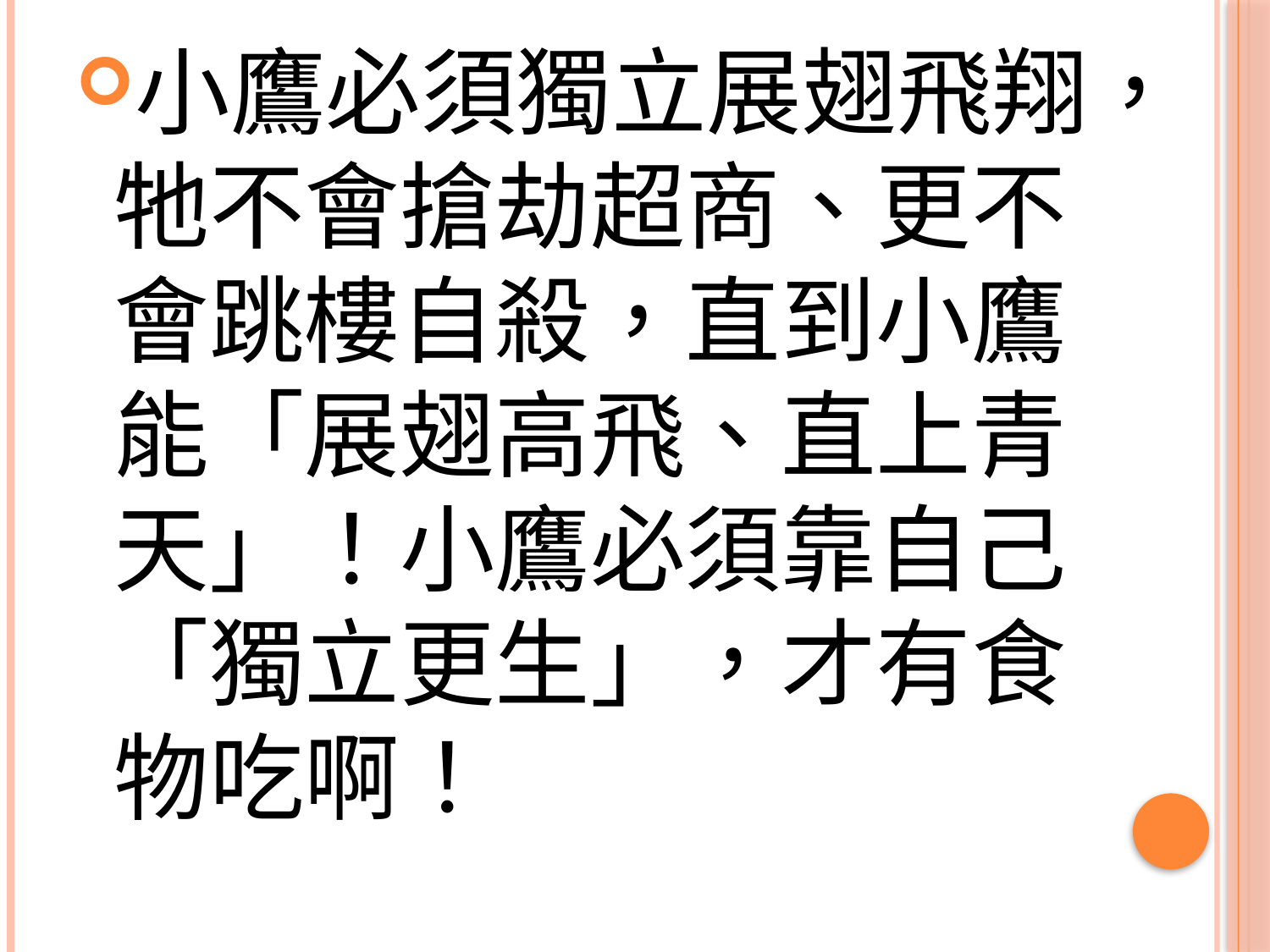

小鷹必須獨立展翅飛翔，牠不會搶劫超商、更不會跳樓自殺，直到小鷹能「展翅高飛、直上青天」！小鷹必須靠自己「獨立更生」，才有食物吃啊！